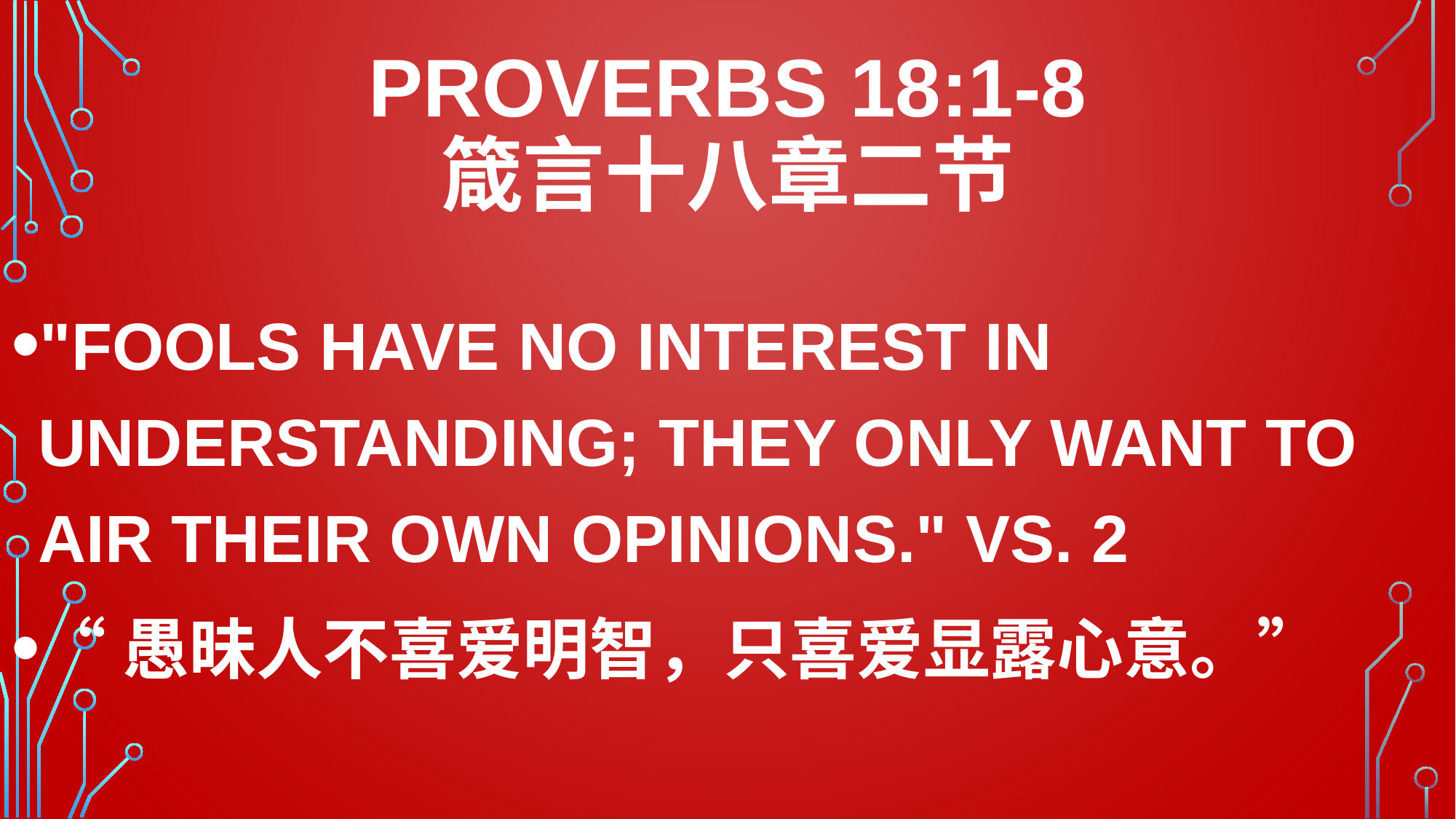

# PROVERBS 18:1-8 箴言十八章二节
"FOOLS HAVE NO INTEREST IN UNDERSTANDING; THEY ONLY WANT TO AIR THEIR OWN OPINIONS." VS. 2
“愚昧人不喜爱明智，只喜爱显露心意。”